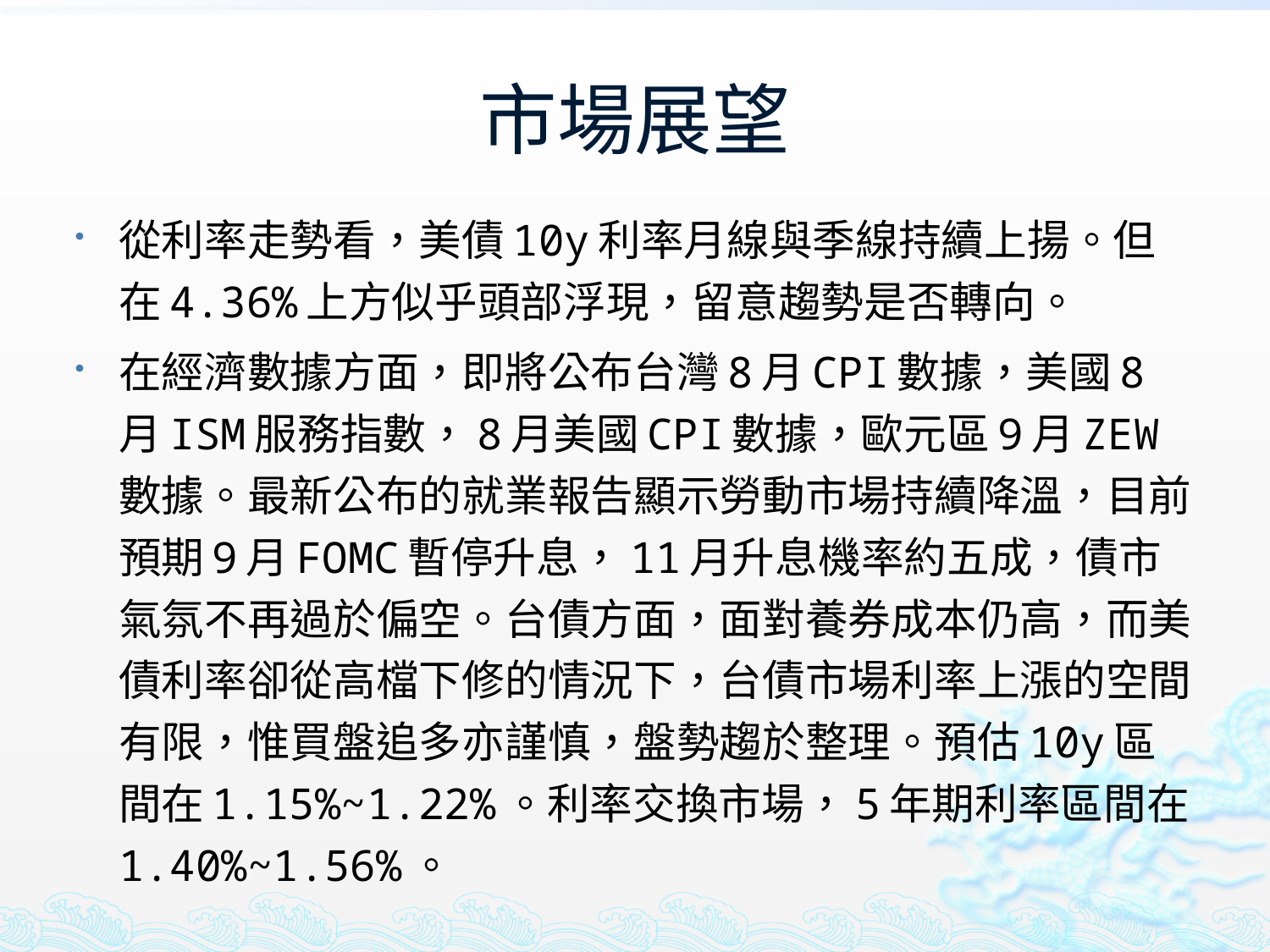

# 市場展望
從利率走勢看，美債10y利率月線與季線持續上揚。但在4.36%上方似乎頭部浮現，留意趨勢是否轉向。
在經濟數據方面，即將公布台灣8月CPI數據，美國8月ISM服務指數，8月美國CPI數據，歐元區9月ZEW數據。最新公布的就業報告顯示勞動市場持續降溫，目前預期9月FOMC暫停升息，11月升息機率約五成，債市氣氛不再過於偏空。台債方面，面對養券成本仍高，而美債利率卻從高檔下修的情況下，台債市場利率上漲的空間有限，惟買盤追多亦謹慎，盤勢趨於整理。預估10y區間在1.15%~1.22%。利率交換市場，5年期利率區間在1.40%~1.56%。